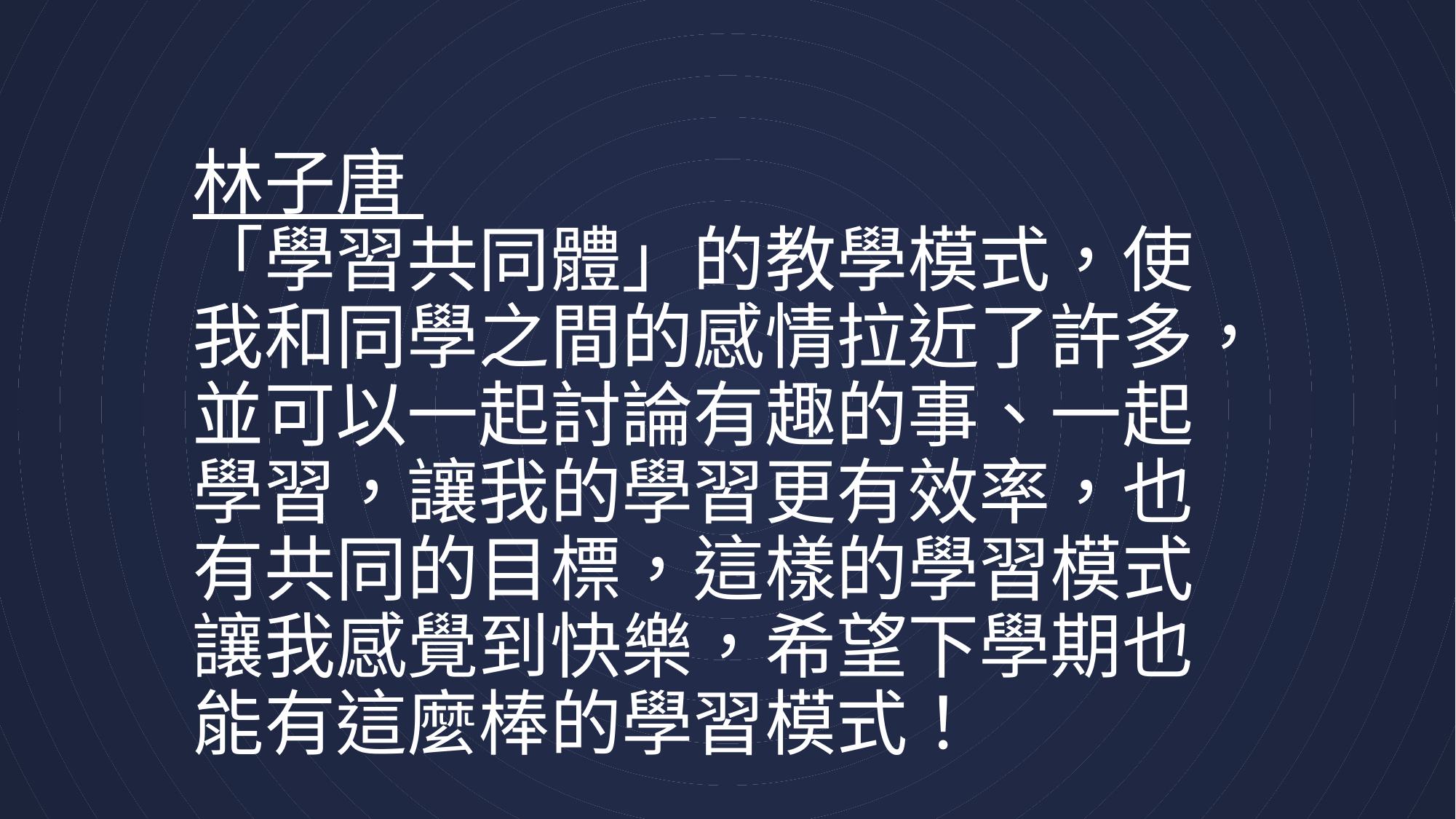

# 林子唐 「學習共同體」的教學模式，使我和同學之間的感情拉近了許多，並可以一起討論有趣的事、一起學習，讓我的學習更有效率，也有共同的目標，這樣的學習模式讓我感覺到快樂，希望下學期也能有這麼棒的學習模式！